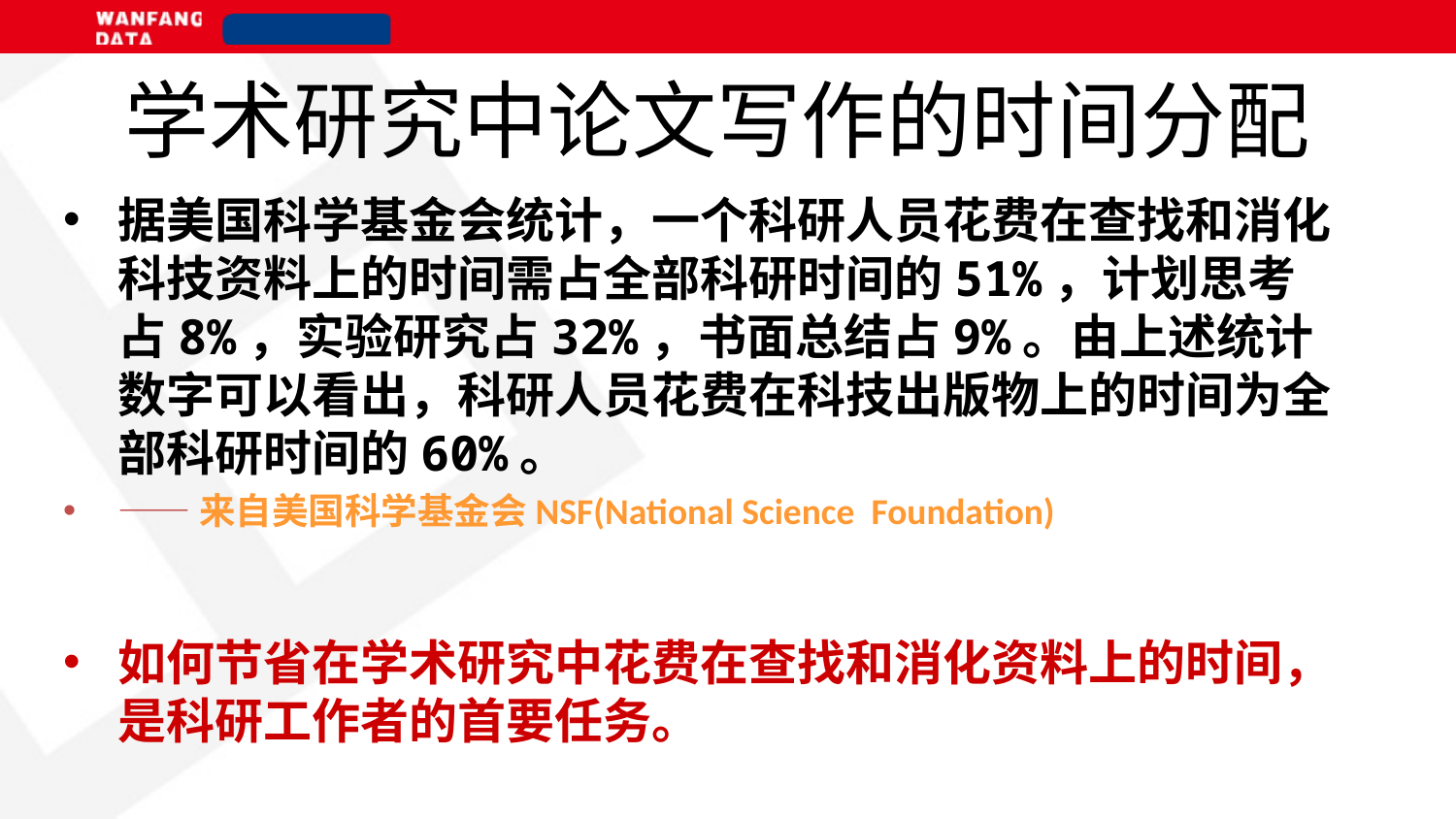

学术研究中论文写作的时间分配
据美国科学基金会统计，一个科研人员花费在查找和消化科技资料上的时间需占全部科研时间的51%，计划思考占8%，实验研究占32%，书面总结占9%。由上述统计数字可以看出，科研人员花费在科技出版物上的时间为全部科研时间的60%。
——来自美国科学基金会NSF(National Science  Foundation)

如何节省在学术研究中花费在查找和消化资料上的时间，是科研工作者的首要任务。